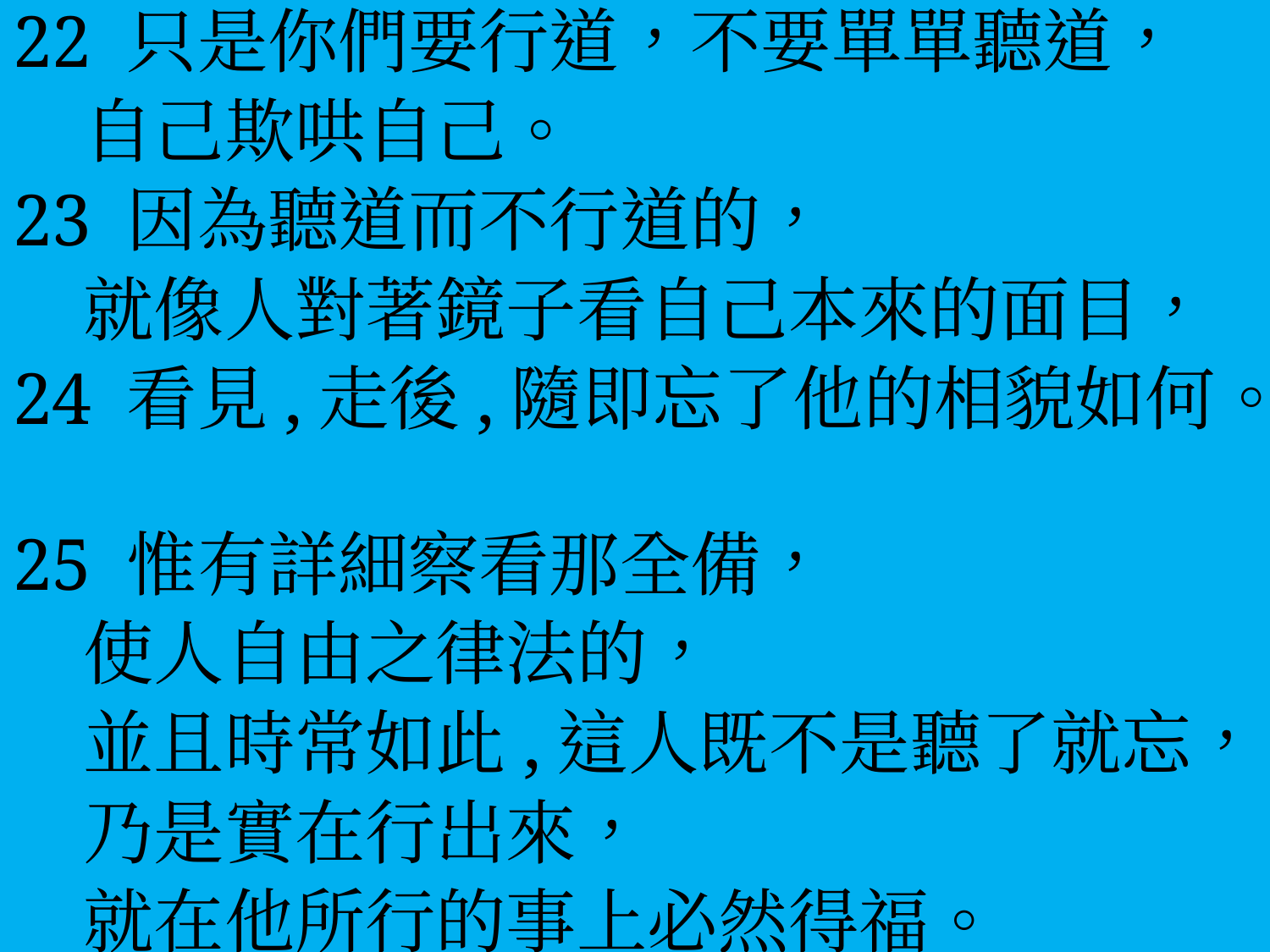

22 只是你們要行道，不要單單聽道，
   自己欺哄自己。
23 因為聽道而不行道的，
   就像人對著鏡子看自己本來的面目，
24 看見,走後,隨即忘了他的相貌如何。
25 惟有詳細察看那全備，
   使人自由之律法的，
   並且時常如此,這人既不是聽了就忘，
   乃是實在行出來，
   就在他所行的事上必然得福。
#